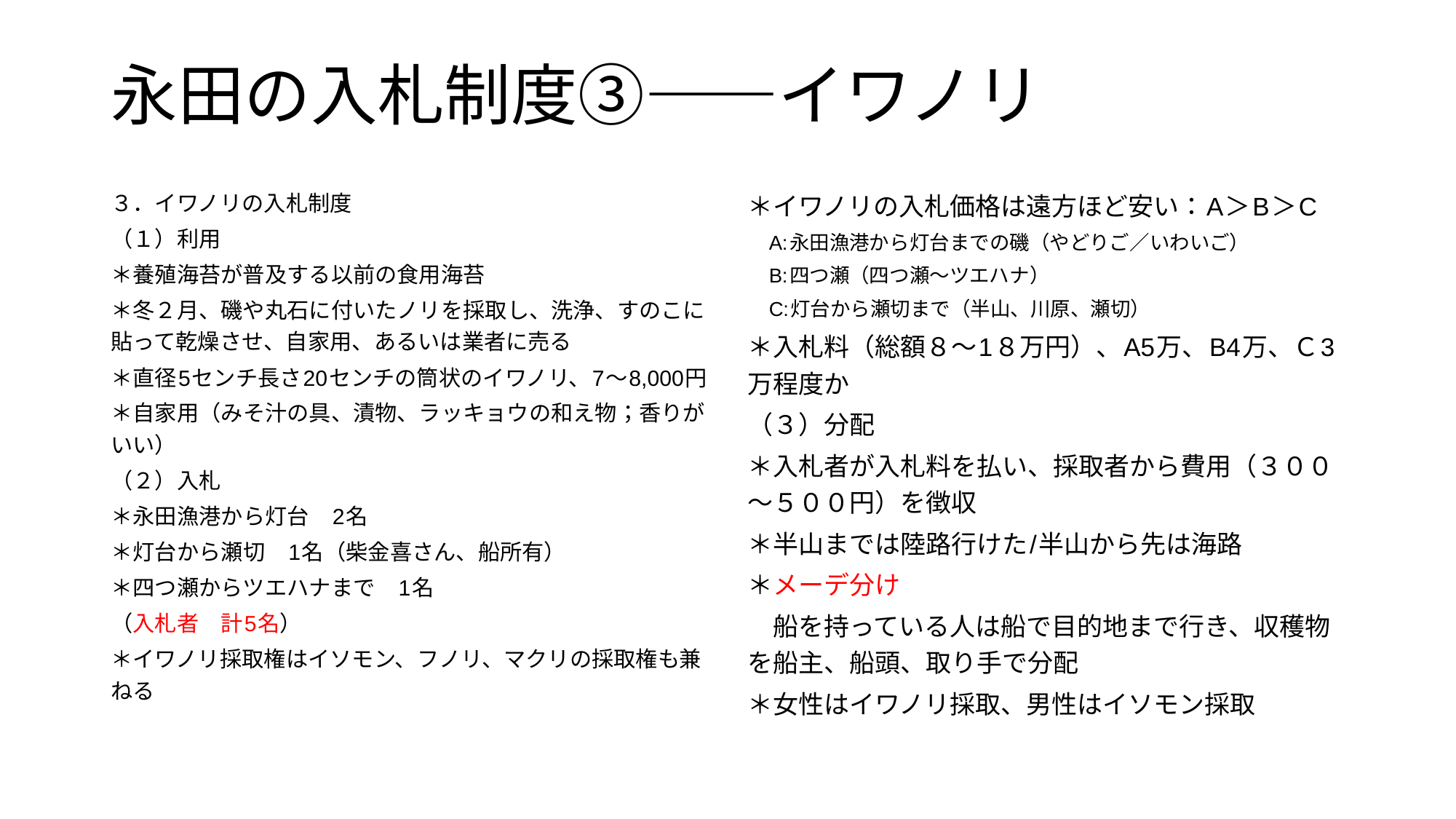

# 永田の入札制度③――イワノリ
３．イワノリの入札制度
（１）利用
＊養殖海苔が普及する以前の食用海苔
＊冬２月、磯や丸石に付いたノリを採取し、洗浄、すのこに貼って乾燥させ、自家用、あるいは業者に売る
＊直径5センチ長さ20センチの筒状のイワノリ、7～8,000円
＊自家用（みそ汁の具、漬物、ラッキョウの和え物；香りがいい）
（２）入札
＊永田漁港から灯台　2名
＊灯台から瀬切　1名（柴金喜さん、船所有）
＊四つ瀬からツエハナまで　1名
（入札者　計5名）
＊イワノリ採取権はイソモン、フノリ、マクリの採取権も兼ねる
＊イワノリの入札価格は遠方ほど安い：A＞B＞C
　A:永田漁港から灯台までの磯（やどりご／いわいご）
　B:四つ瀬（四つ瀬～ツエハナ）
　C:灯台から瀬切まで（半山、川原、瀬切）
＊入札料（総額８～1８万円）、A5万、B4万、Ｃ3万程度か
（３）分配
＊入札者が入札料を払い、採取者から費用（３００～５００円）を徴収
＊半山までは陸路行けた/半山から先は海路
＊メーデ分け
　船を持っている人は船で目的地まで行き、収穫物を船主、船頭、取り手で分配
＊女性はイワノリ採取、男性はイソモン採取